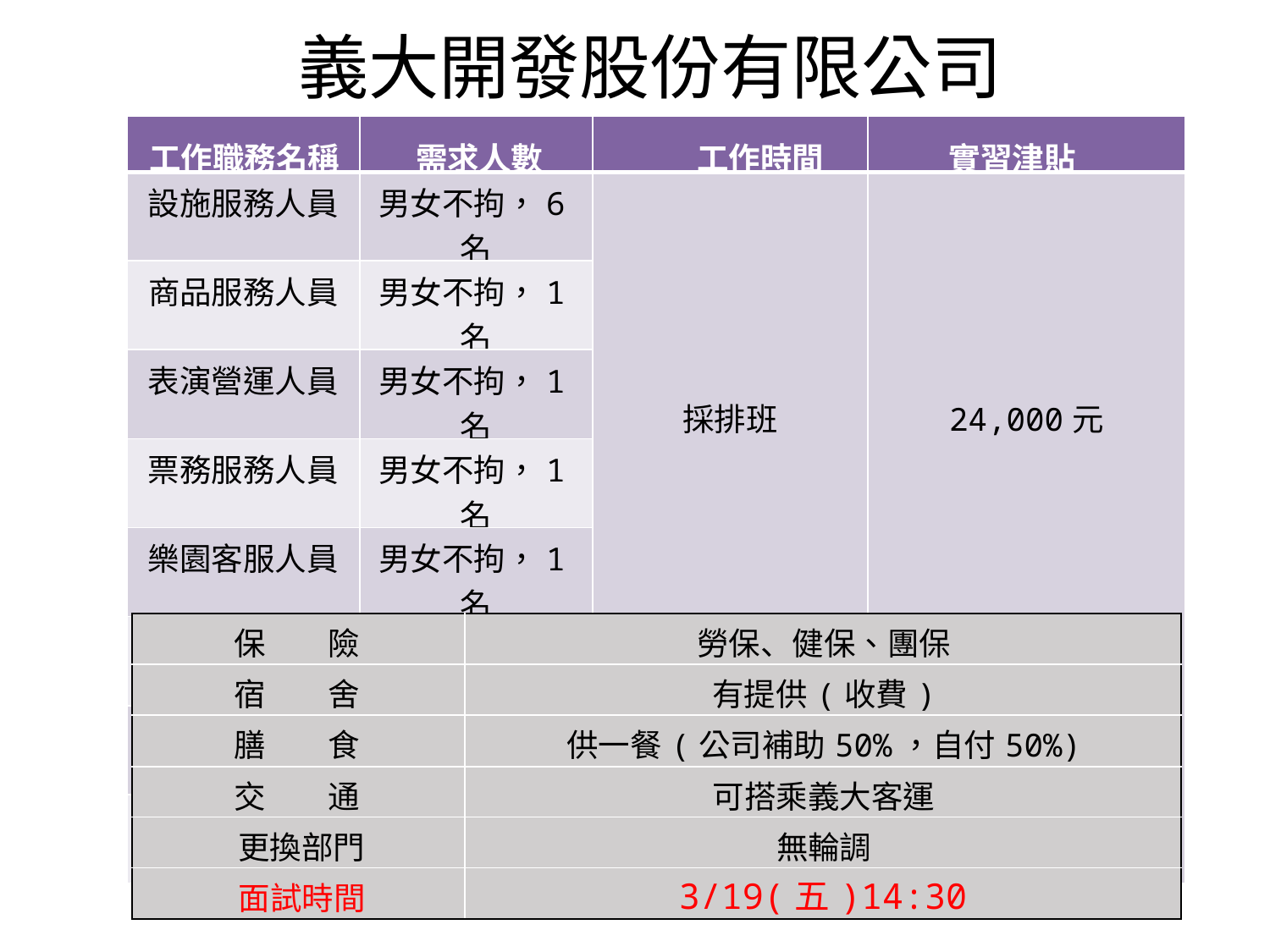

# 義大開發股份有限公司
| 工作職務名稱 | 需求人數 | 工作時間 | 實習津貼 |
| --- | --- | --- | --- |
| 設施服務人員 | 男女不拘，6名 | 採排班 | 24,000元 |
| 商品服務人員 | 男女不拘，1名 |  |  |
| 表演營運人員 | 男女不拘，1名 |  |  |
| 票務服務人員 | 男女不拘，1名 |  |  |
| 樂園客服人員 | 男女不拘，1名 |  |  |
| 環境維護人員 | 男女不拘，1名 |  |  |
| 百貨客服人員 | 男女不拘，2名 |  |  |
| 百貨卡友人員 | 男女不拘，2名 |  |  |
| 保 | 險 | 勞保、健保、團保 |
| --- | --- | --- |
| 宿 | 舍 | 有提供(收費) |
| 膳 | 食 | 供一餐(公司補助50%，自付50%) |
| 交 | 通 | 可搭乘義大客運 |
| 更換部門 |  | 無輪調 |
| 面試時間 |  | 3/19(五)14:30 |